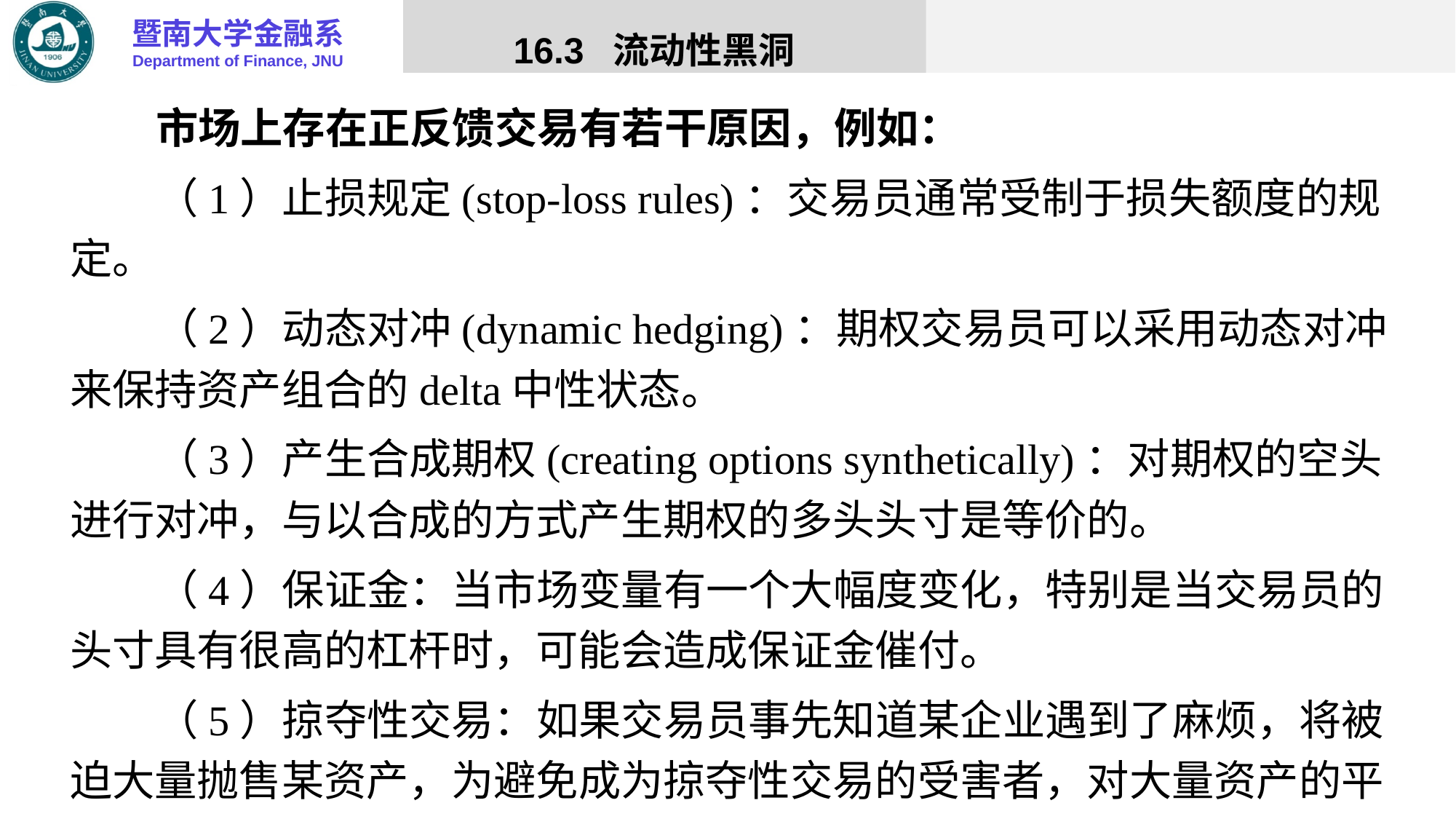

16.3  流动性黑洞
市场上存在正反馈交易有若干原因，例如：
（1）止损规定(stop-loss rules)：交易员通常受制于损失额度的规定。
（2）动态对冲(dynamic hedging)：期权交易员可以采用动态对冲来保持资产组合的delta中性状态。
（3）产生合成期权(creating options synthetically)：对期权的空头进行对冲，与以合成的方式产生期权的多头头寸是等价的。
（4）保证金：当市场变量有一个大幅度变化，特别是当交易员的头寸具有很高的杠杆时，可能会造成保证金催付。
（5）掠夺性交易：如果交易员事先知道某企业遇到了麻烦，将被迫大量抛售某资产，为避免成为掠夺性交易的受害者，对大量资产的平仓要缓慢进行。